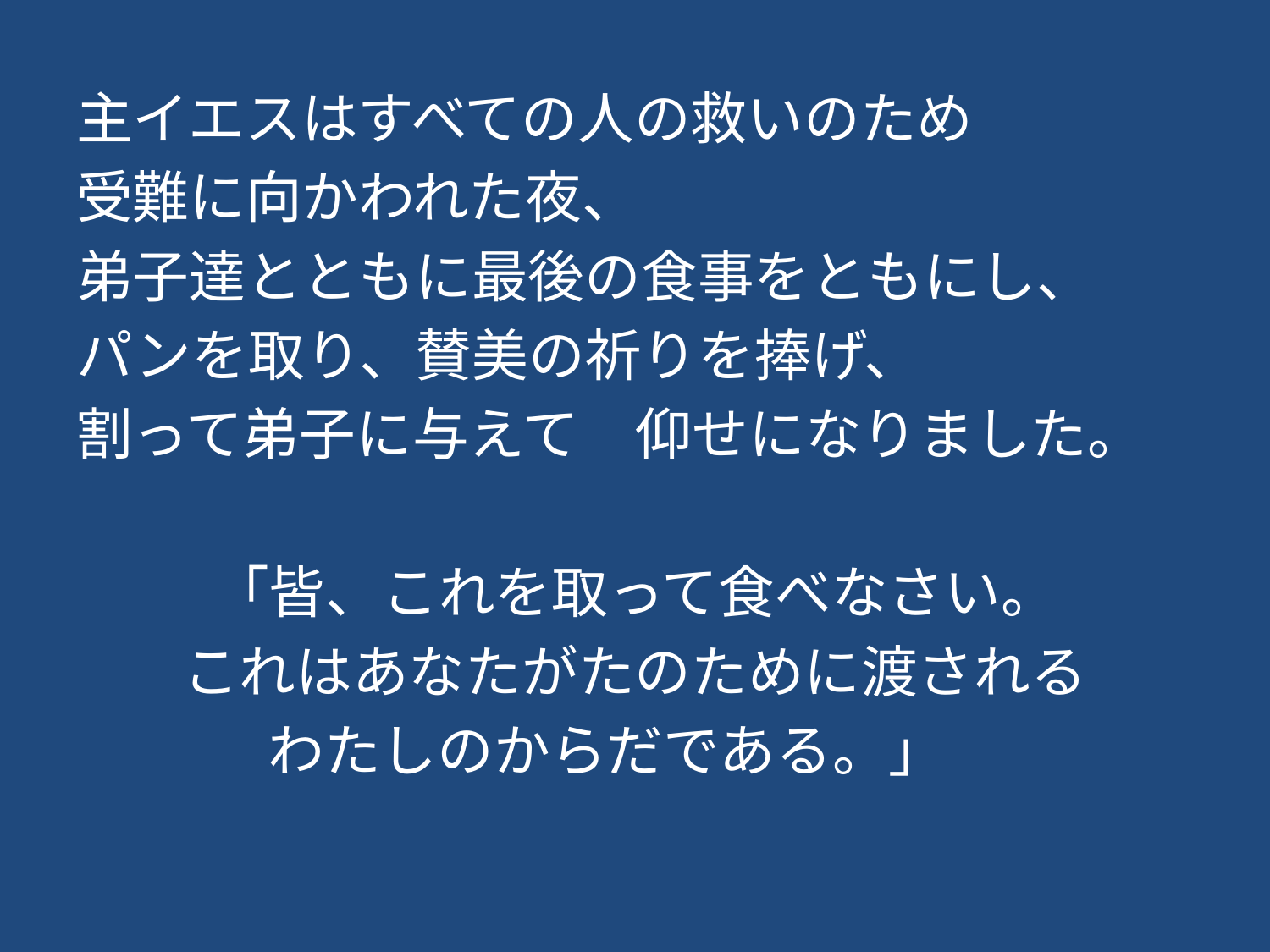

#
主イエスはすべての人の救いのため
受難に向かわれた夜、
弟子達とともに最後の食事をともにし、
パンを取り、賛美の祈りを捧げ、
割って弟子に与えて　仰せになりました。

「皆、これを取って食べなさい。
これはあなたがたのために渡される
わたしのからだである。」